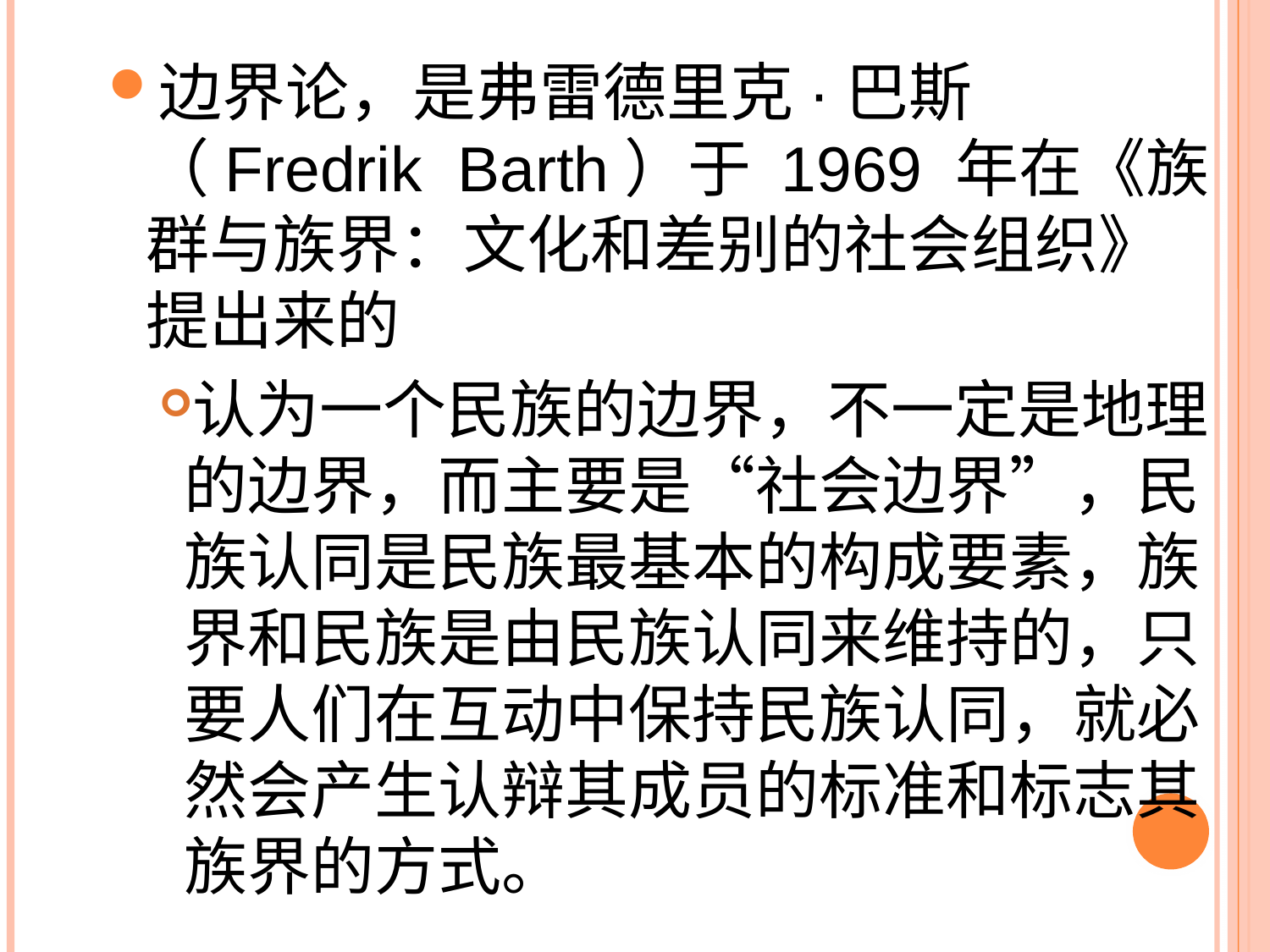

边界论，是弗雷德里克·巴斯（Fredrik  Barth）于 1969 年在《族群与族界：文化和差别的社会组织》提出来的
认为一个民族的边界，不一定是地理的边界，而主要是“社会边界”，民族认同是民族最基本的构成要素，族界和民族是由民族认同来维持的，只要人们在互动中保持民族认同，就必然会产生认辩其成员的标准和标志其族界的方式。